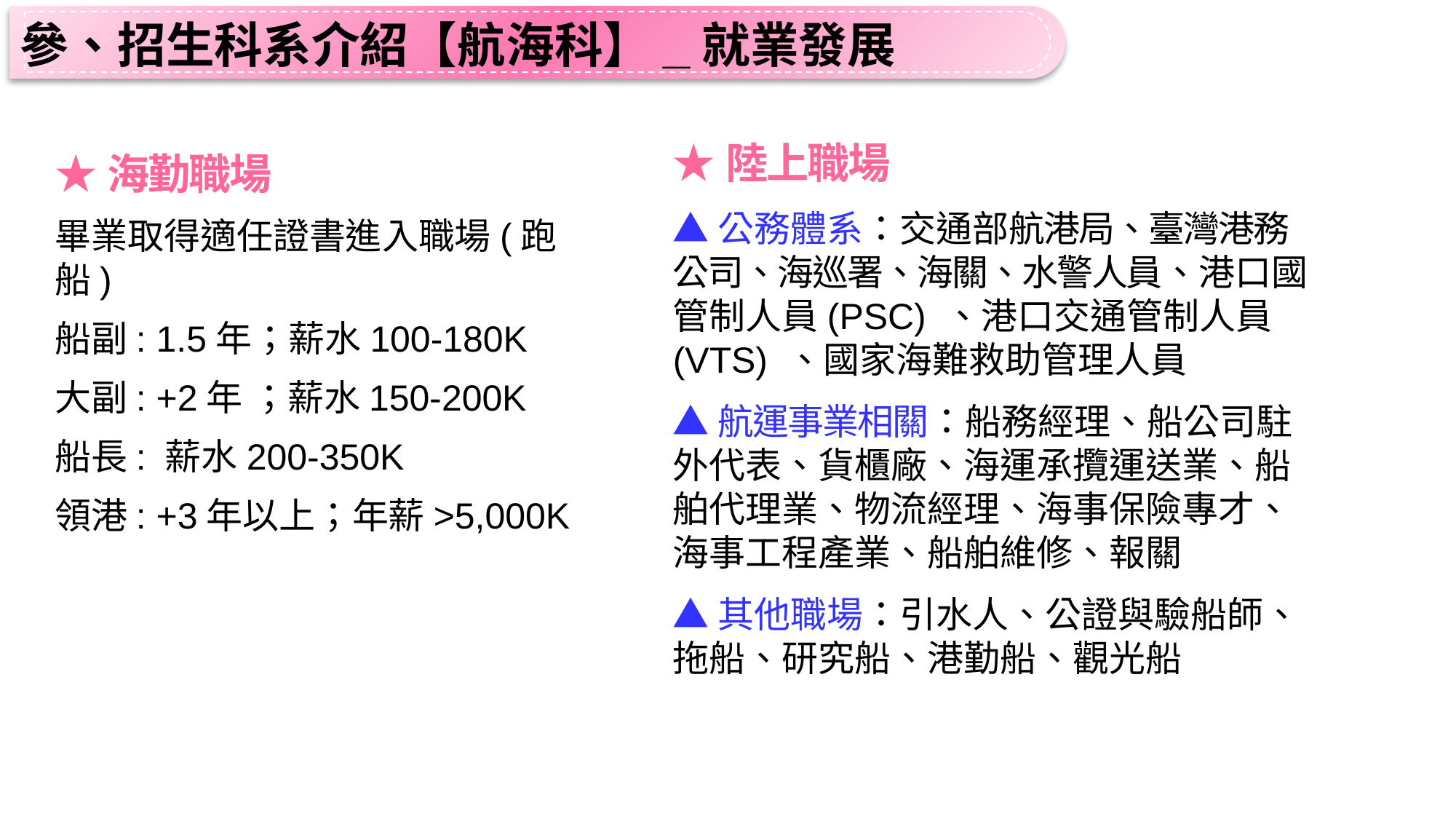

參、招生科系介紹【航海科】_就業發展

★陸上職場
▲公務體系：交通部航港局、臺灣港務公司、海巡署、海關、水警人員、港口國管制人員(PSC) 、港口交通管制人員(VTS) 、國家海難救助管理人員
▲航運事業相關：船務經理、船公司駐外代表、貨櫃廠、海運承攬運送業、船舶代理業、物流經理、海事保險專才、海事工程產業、船舶維修、報關
▲其他職場：引水人、公證與驗船師、拖船、研究船、港勤船、觀光船

★海勤職場
畢業取得適任證書進入職場(跑船)
船副: 1.5年；薪水100-180K
大副: +2年 ；薪水150-200K
船長: 薪水200-350K
領港: +3年以上；年薪>5,000K